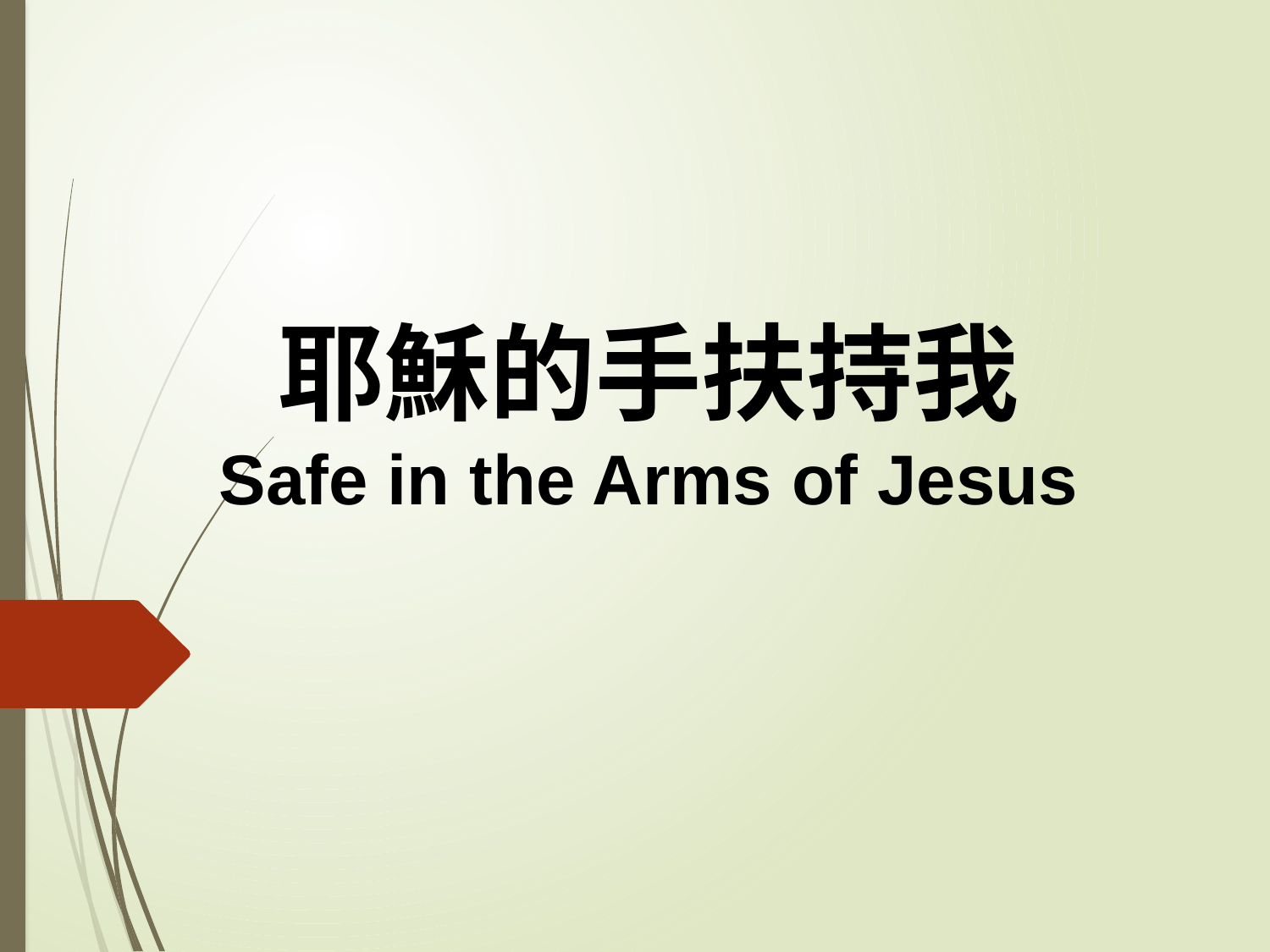

# 耶穌的手扶持我 Safe in the Arms of Jesus